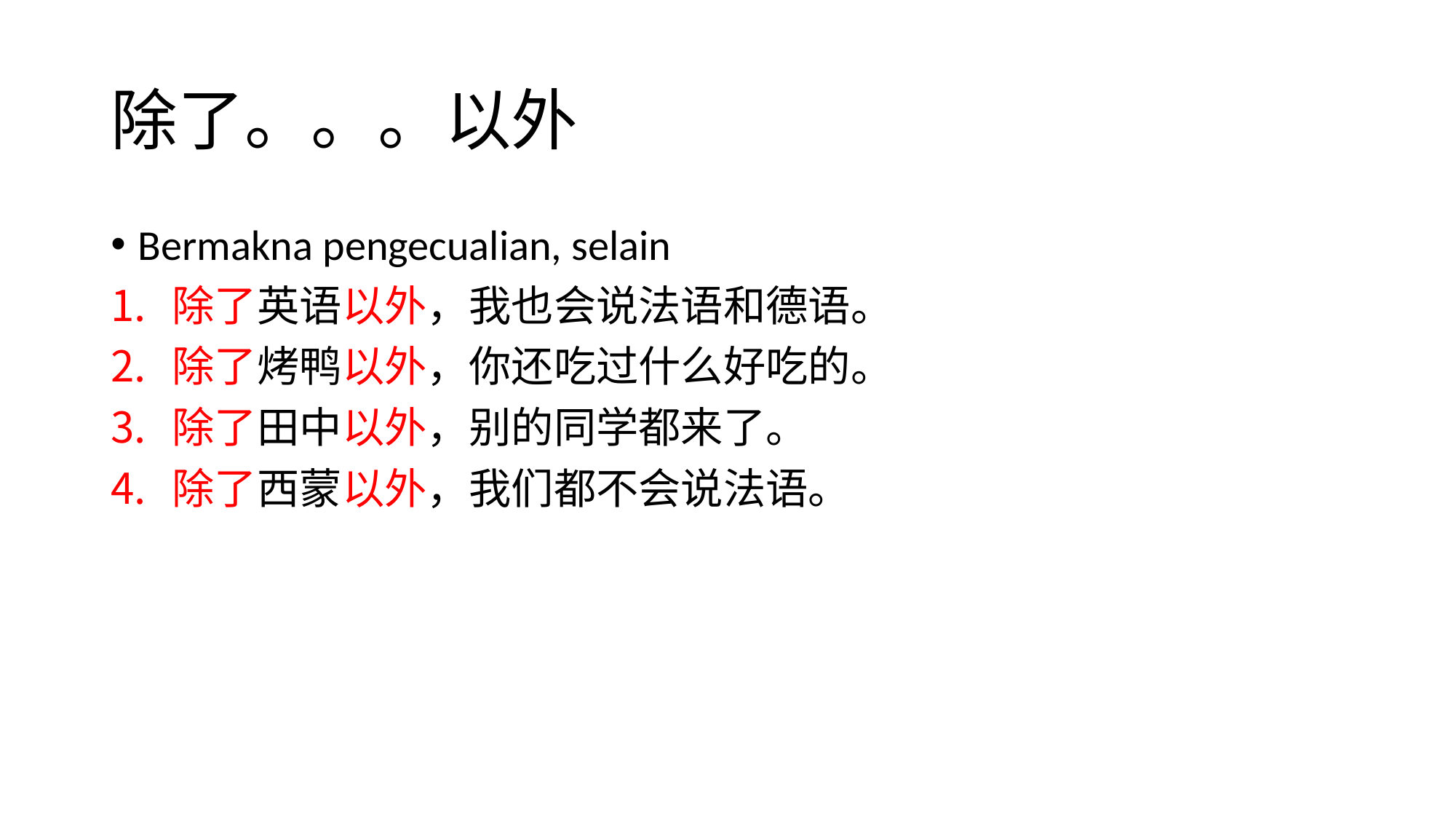

# 除了。。。以外
Bermakna pengecualian, selain
除了英语以外，我也会说法语和德语。
除了烤鸭以外，你还吃过什么好吃的。
除了田中以外，别的同学都来了。
除了西蒙以外，我们都不会说法语。